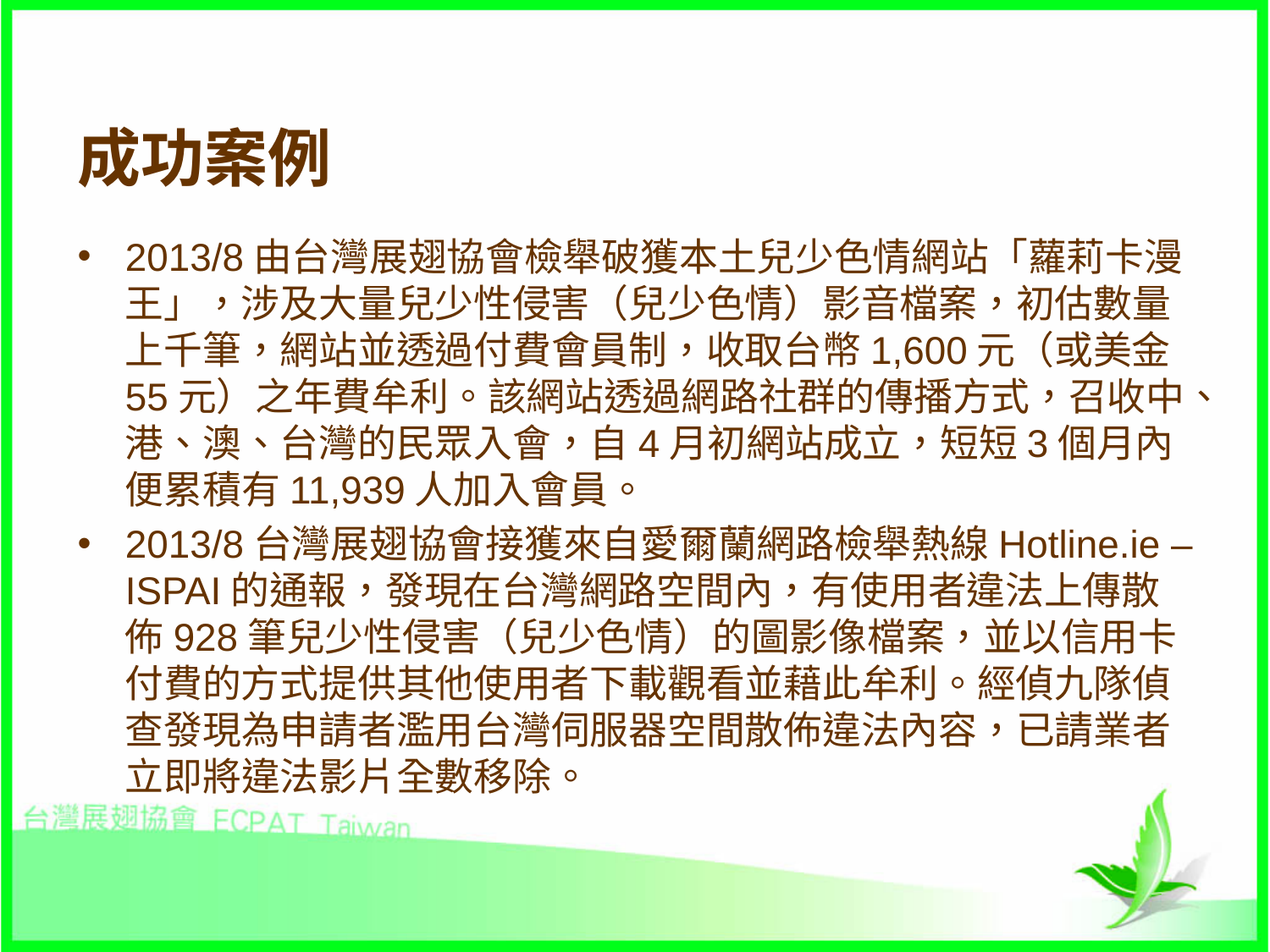

# 成功案例
2013/8由台灣展翅協會檢舉破獲本土兒少色情網站「蘿莉卡漫王」，涉及大量兒少性侵害（兒少色情）影音檔案，初估數量上千筆，網站並透過付費會員制，收取台幣1,600元（或美金55元）之年費牟利。該網站透過網路社群的傳播方式，召收中、港、澳、台灣的民眾入會，自4月初網站成立，短短3個月內便累積有11,939人加入會員。
2013/8台灣展翅協會接獲來自愛爾蘭網路檢舉熱線Hotline.ie –ISPAI的通報，發現在台灣網路空間內，有使用者違法上傳散佈928筆兒少性侵害（兒少色情）的圖影像檔案，並以信用卡付費的方式提供其他使用者下載觀看並藉此牟利。經偵九隊偵查發現為申請者濫用台灣伺服器空間散佈違法內容，已請業者立即將違法影片全數移除。